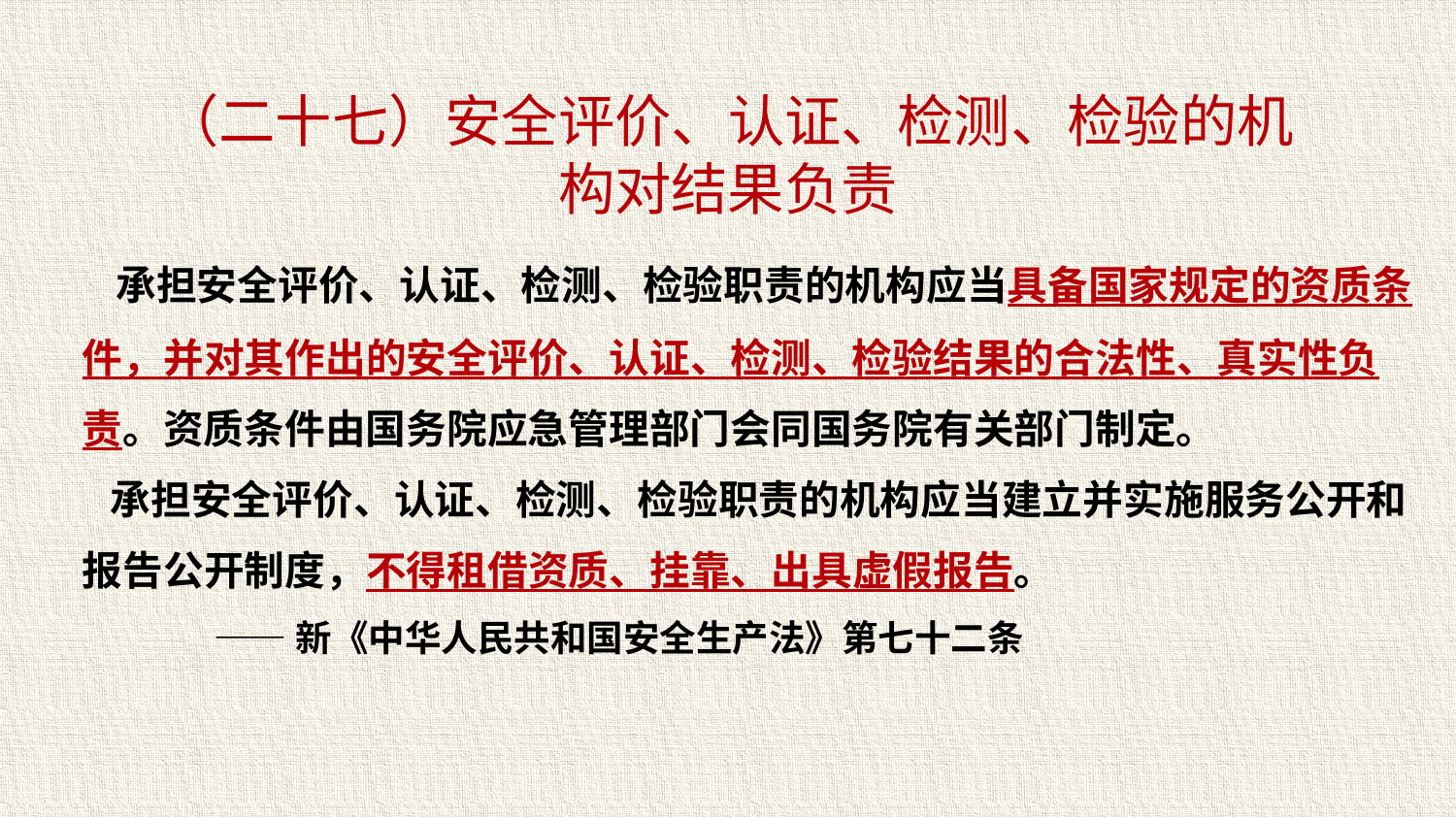

（二十七）安全评价、认证、检测、检验的机构对结果负责
  承担安全评价、认证、检测、检验职责的机构应当具备国家规定的资质条件，并对其作出的安全评价、认证、检测、检验结果的合法性、真实性负责。资质条件由国务院应急管理部门会同国务院有关部门制定。
  承担安全评价、认证、检测、检验职责的机构应当建立并实施服务公开和报告公开制度，不得租借资质、挂靠、出具虚假报告。
                ——新《中华人民共和国安全生产法》第七十二条